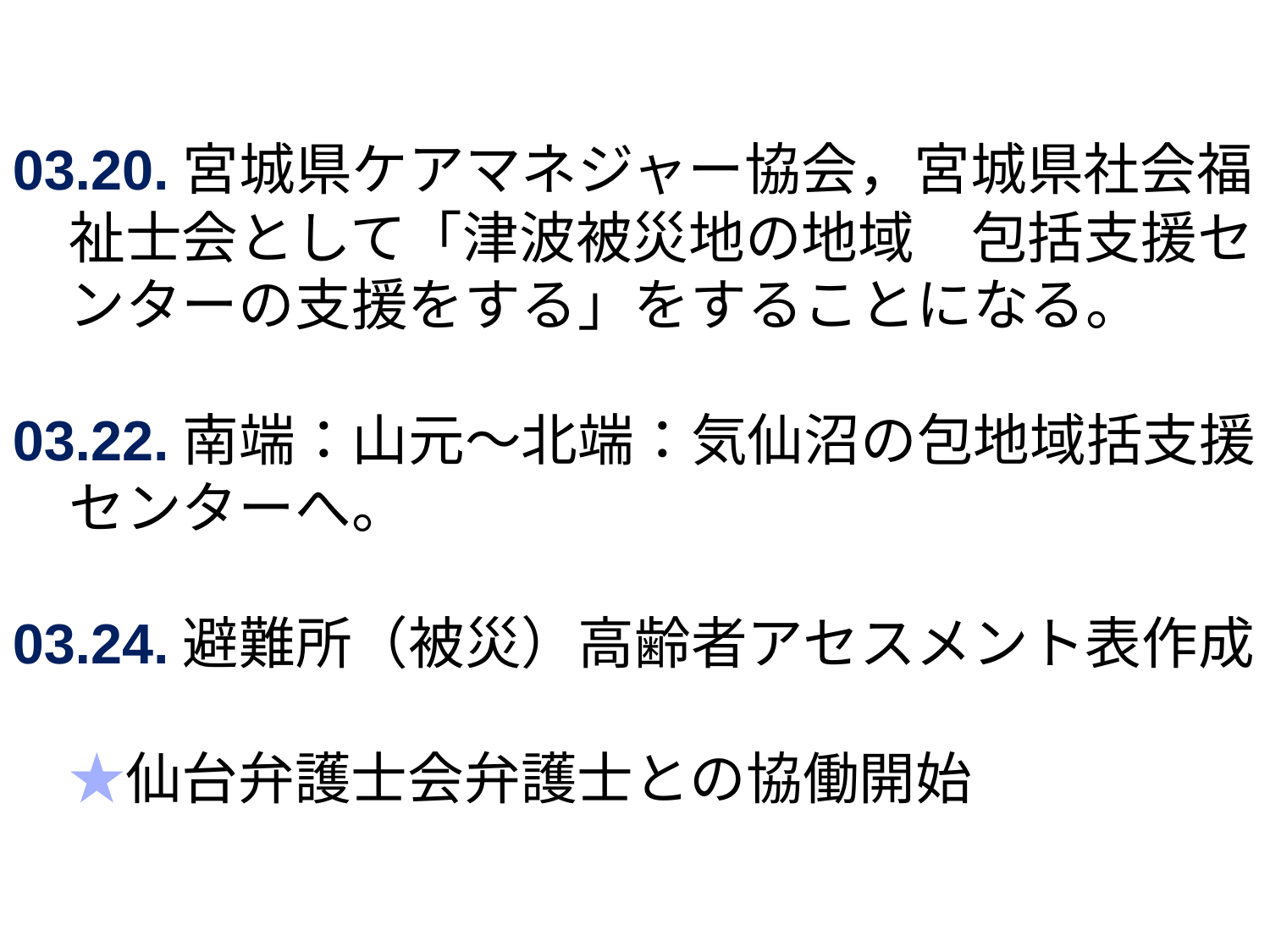

03.20.宮城県ケアマネジャー協会，宮城県社会福
　祉士会として「津波被災地の地域　包括支援セ
　ンターの支援をする」をすることになる。

03.22.南端：山元～北端：気仙沼の包地域括支援
　センターへ。

03.24.避難所（被災）高齢者アセスメント表作成

　★仙台弁護士会弁護士との協働開始